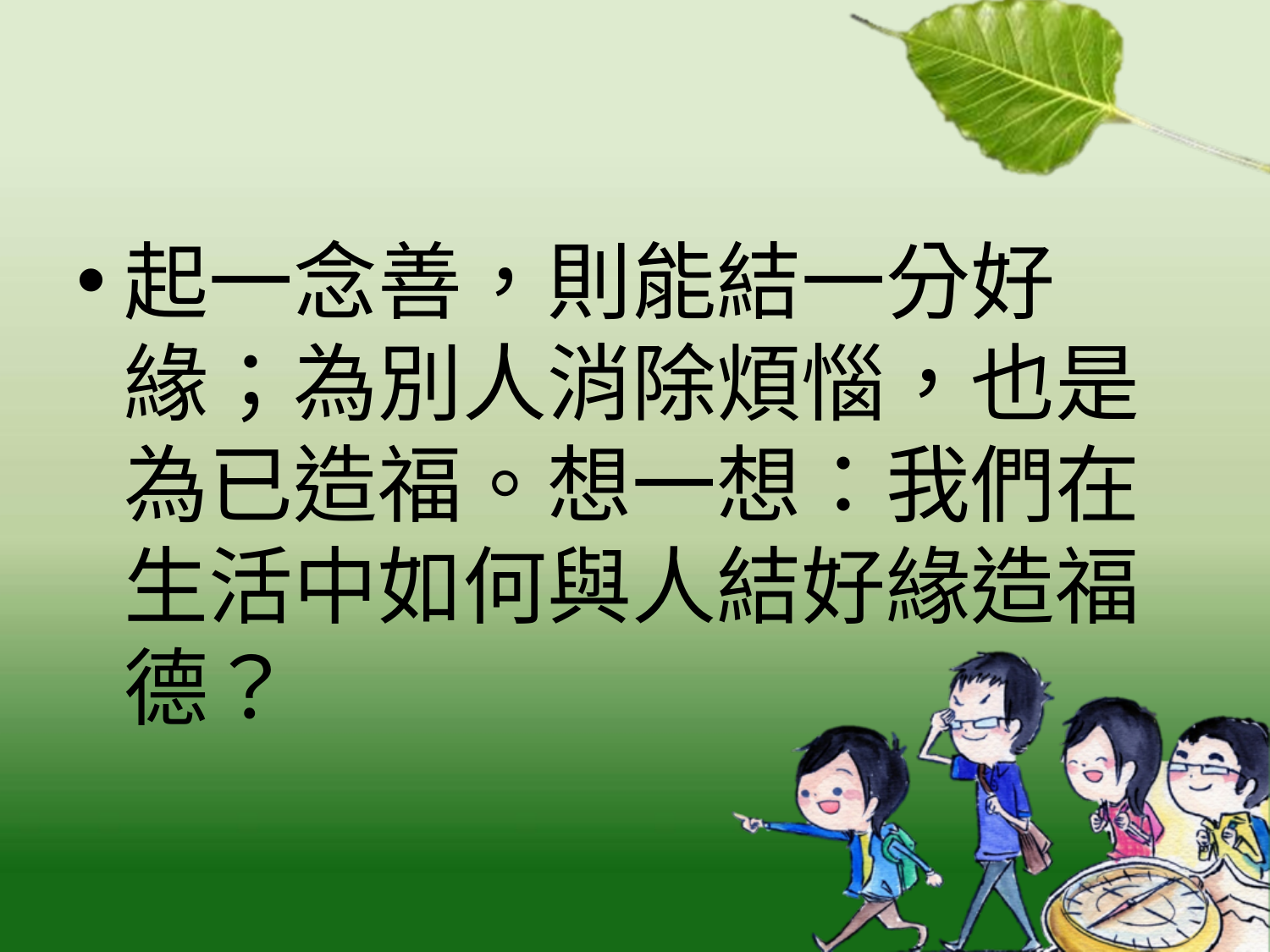

#
起一念善，則能結一分好緣；為別人消除煩惱，也是為已造福。想一想：我們在生活中如何與人結好緣造福德？